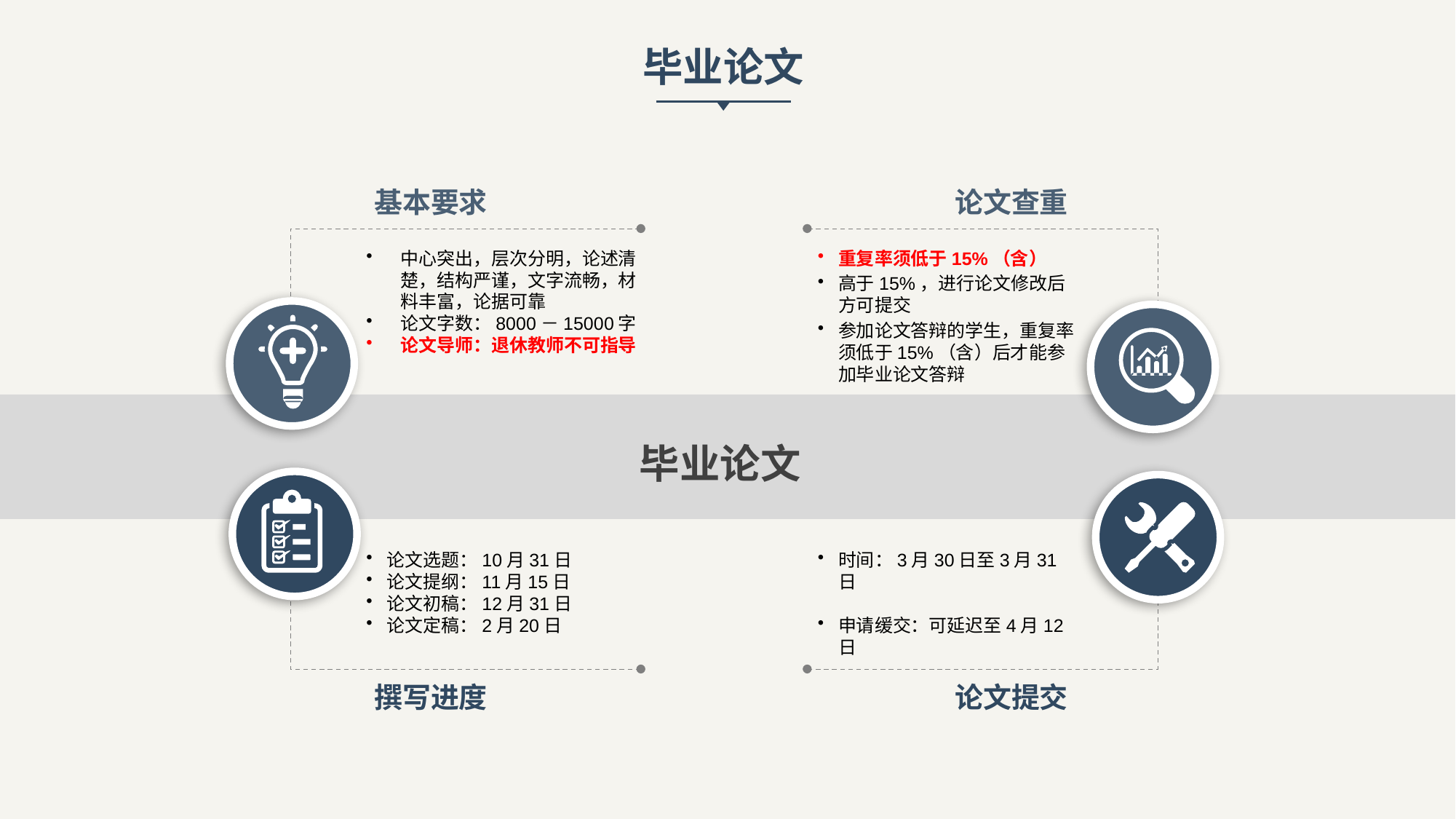

毕业论文
基本要求
论文查重

中心突出，层次分明，论述清楚，结构严谨，文字流畅，材料丰富，论据可靠
论文字数：8000－15000字
论文导师：退休教师不可指导
重复率须低于15%（含）
高于15%，进行论文修改后方可提交
参加论文答辩的学生，重复率须低于15%（含）后才能参加毕业论文答辩

毕业论文

论文选题：10月31日
论文提纲：11月15日
论文初稿：12月31日
论文定稿：2月20日
时间：3月30日至3月31日

申请缓交：可延迟至4月12日

撰写进度
论文提交
延迟符号